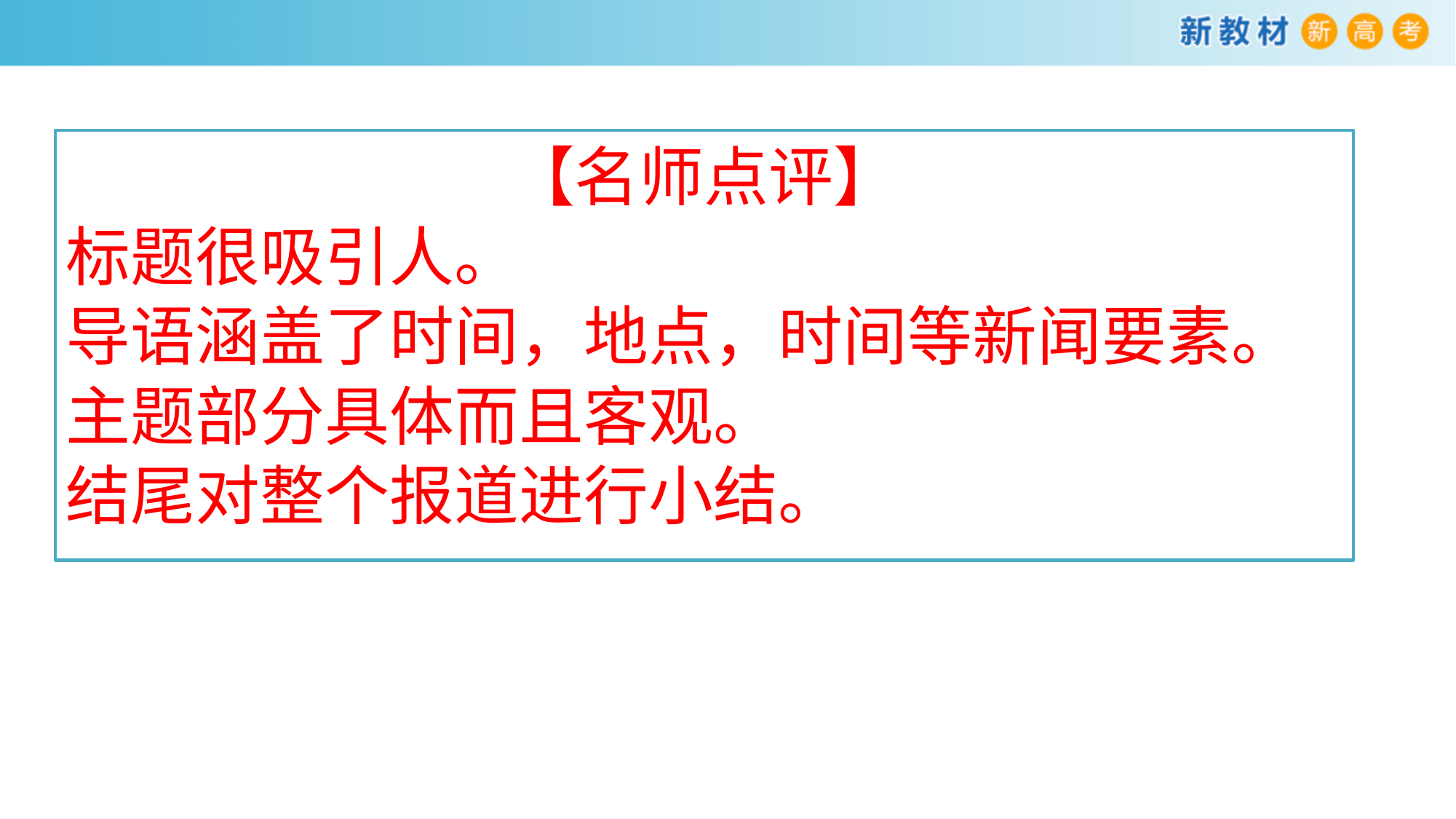

【名师点评】
标题很吸引人。
导语涵盖了时间，地点，时间等新闻要素。
主题部分具体而且客观。
结尾对整个报道进行小结。